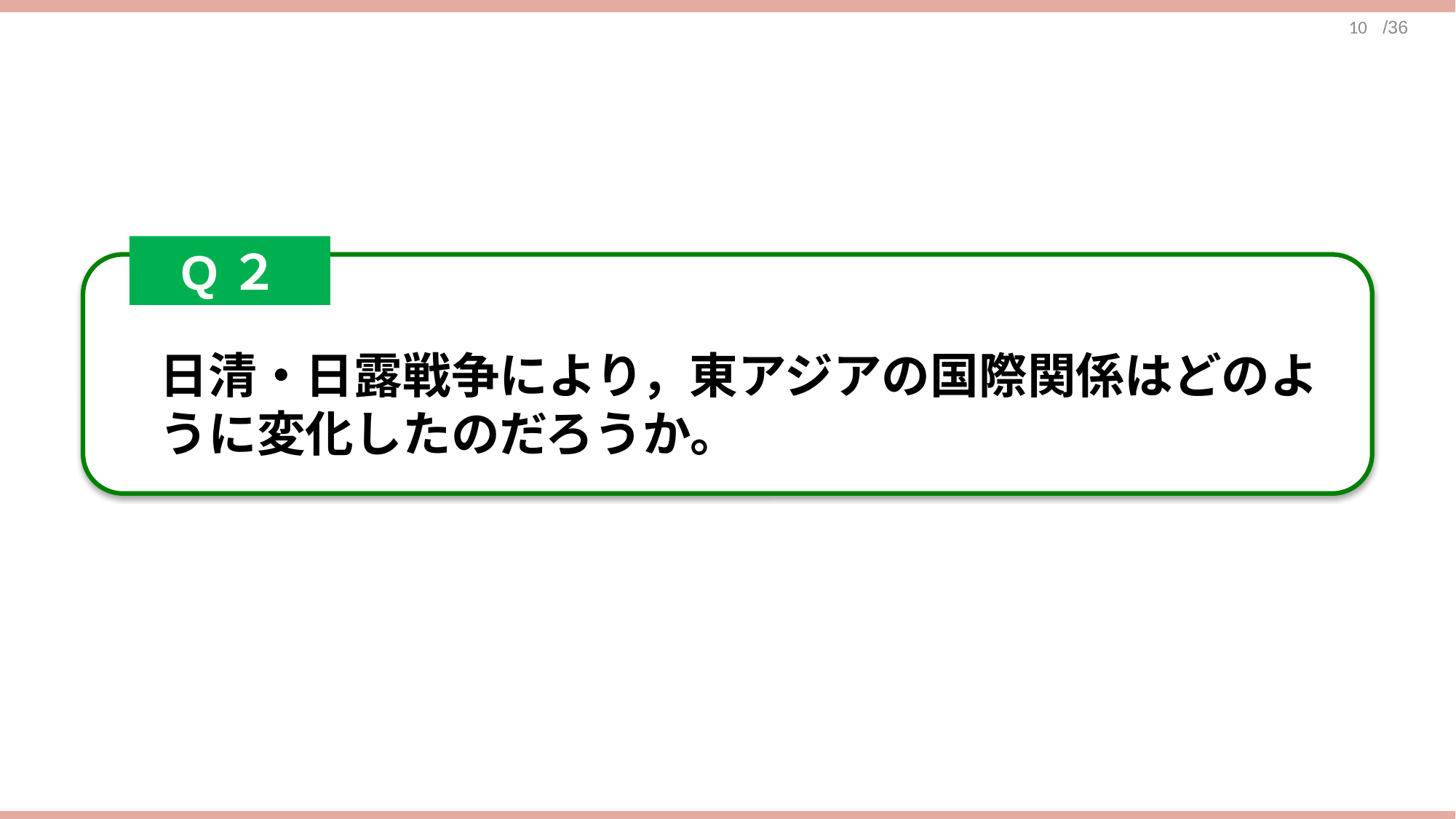

Q２

日清・日露戦争により，東アジアの国際関係はどのように変化したのだろうか。